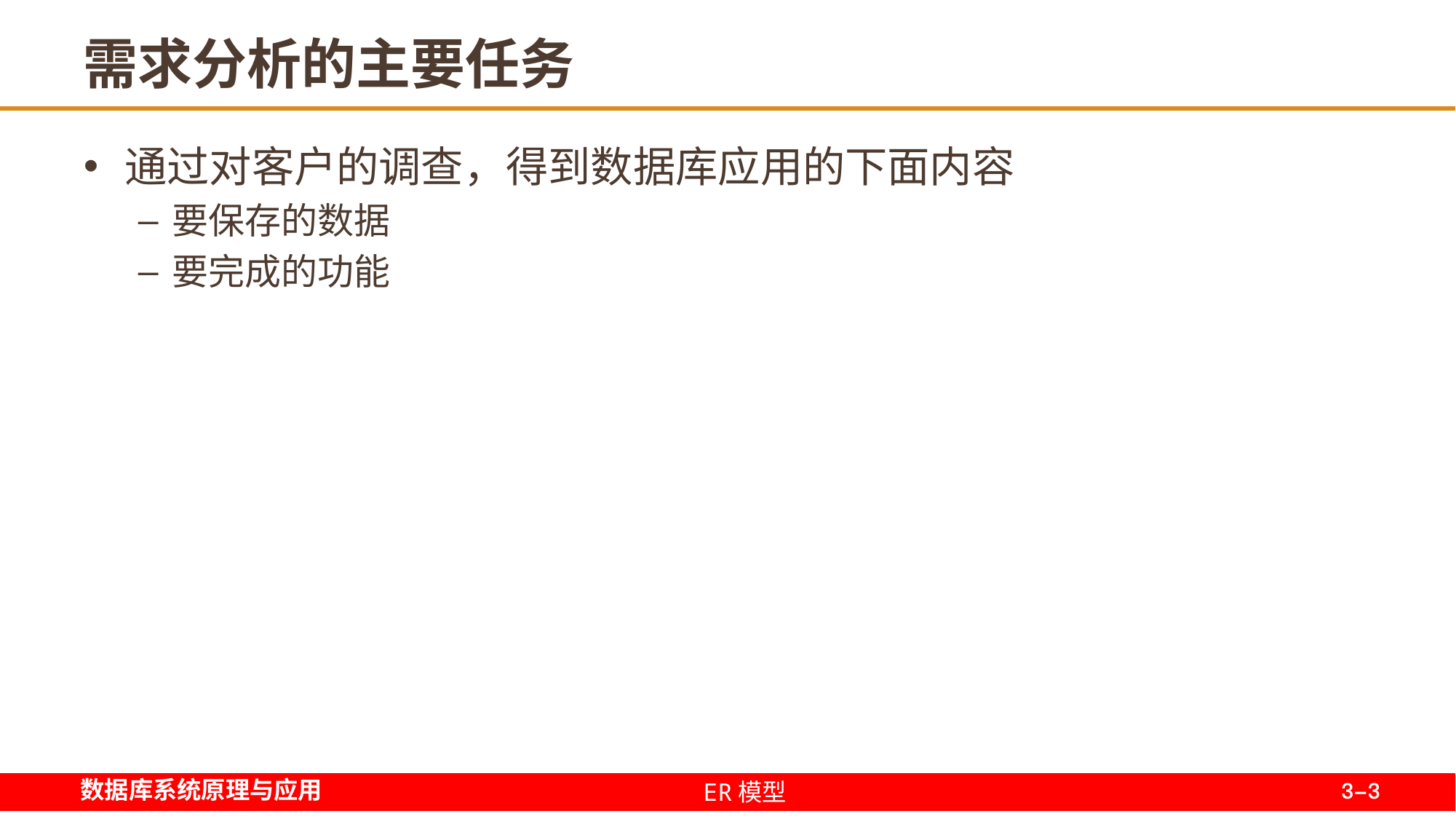

# 需求分析的主要任务
通过对客户的调查，得到数据库应用的下面内容
要保存的数据
要完成的功能